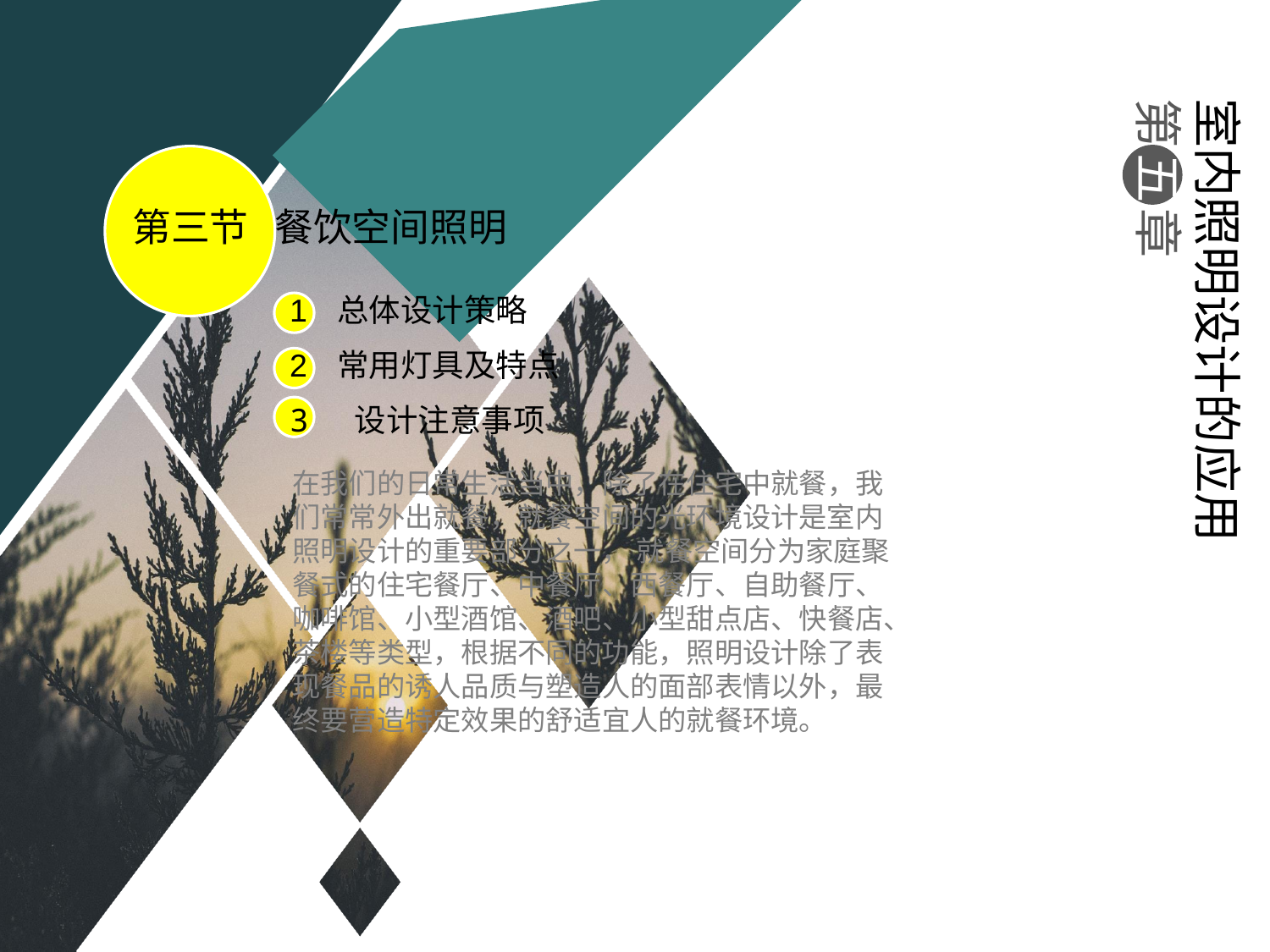

室内照明设计的应用
第 五 章

第三节   餐饮空间照明
总体设计策略

常用灯具及特点

3  设计注意事项

在我们的日常生活当中，除了在住宅中就餐，我们常常外出就餐，就餐空间的光环境设计是室内照明设计的重要部分之一， 就餐空间分为家庭聚餐式的住宅餐厅、中餐厅、西餐厅、自助餐厅、咖啡馆、小型酒馆、酒吧、小型甜点店、快餐店、茶楼等类型，根据不同的功能，照明设计除了表现餐品的诱人品质与塑造人的面部表情以外，最终要营造特定效果的舒适宜人的就餐环境。

#